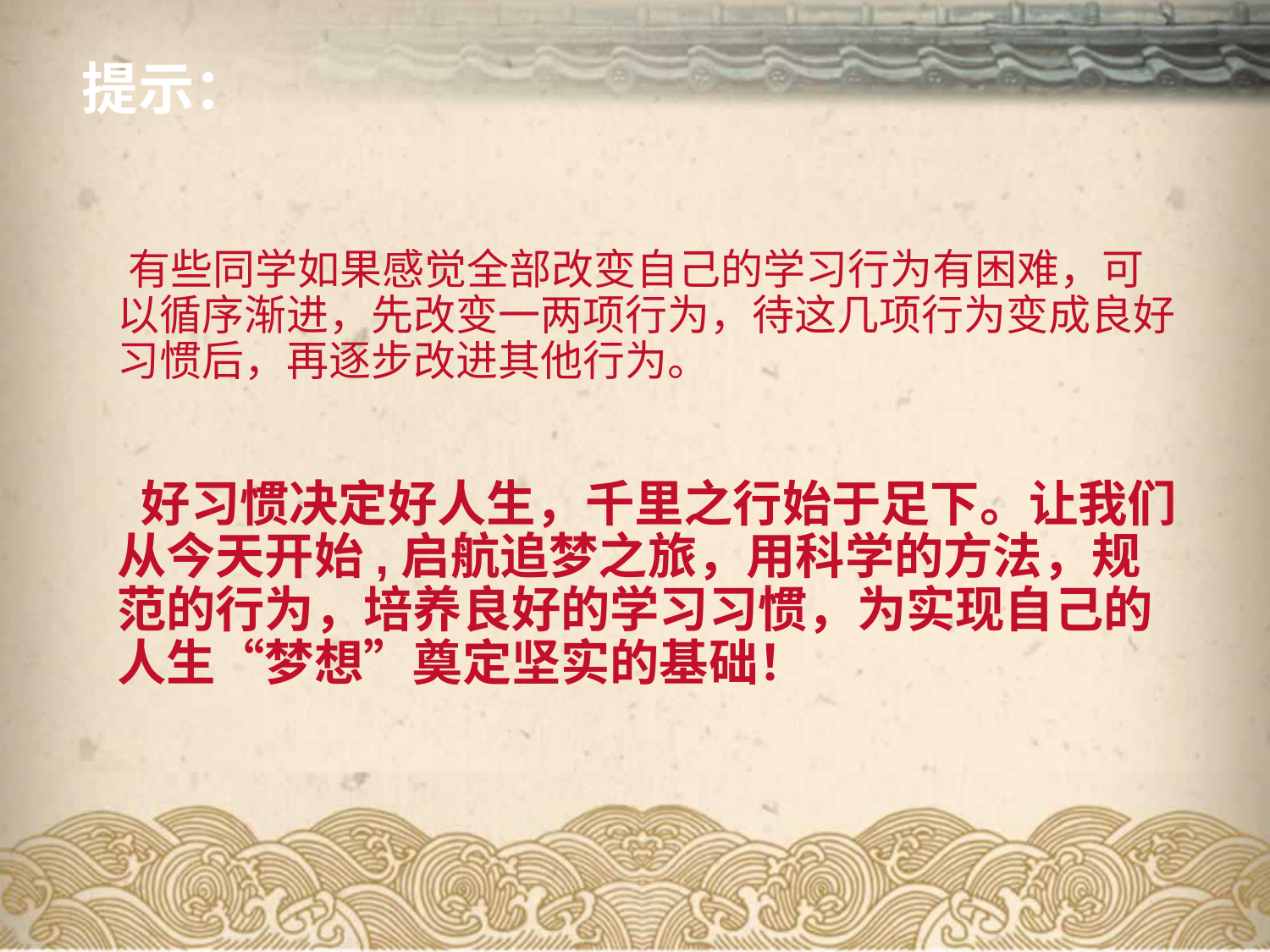

# 提示：

    有些同学如果感觉全部改变自己的学习行为有困难，可以循序渐进，先改变一两项行为，待这几项行为变成良好习惯后，再逐步改进其他行为。

     好习惯决定好人生，千里之行始于足下。让我们从今天开始,启航追梦之旅，用科学的方法，规范的行为，培养良好的学习习惯，为实现自己的人生“梦想”奠定坚实的基础！